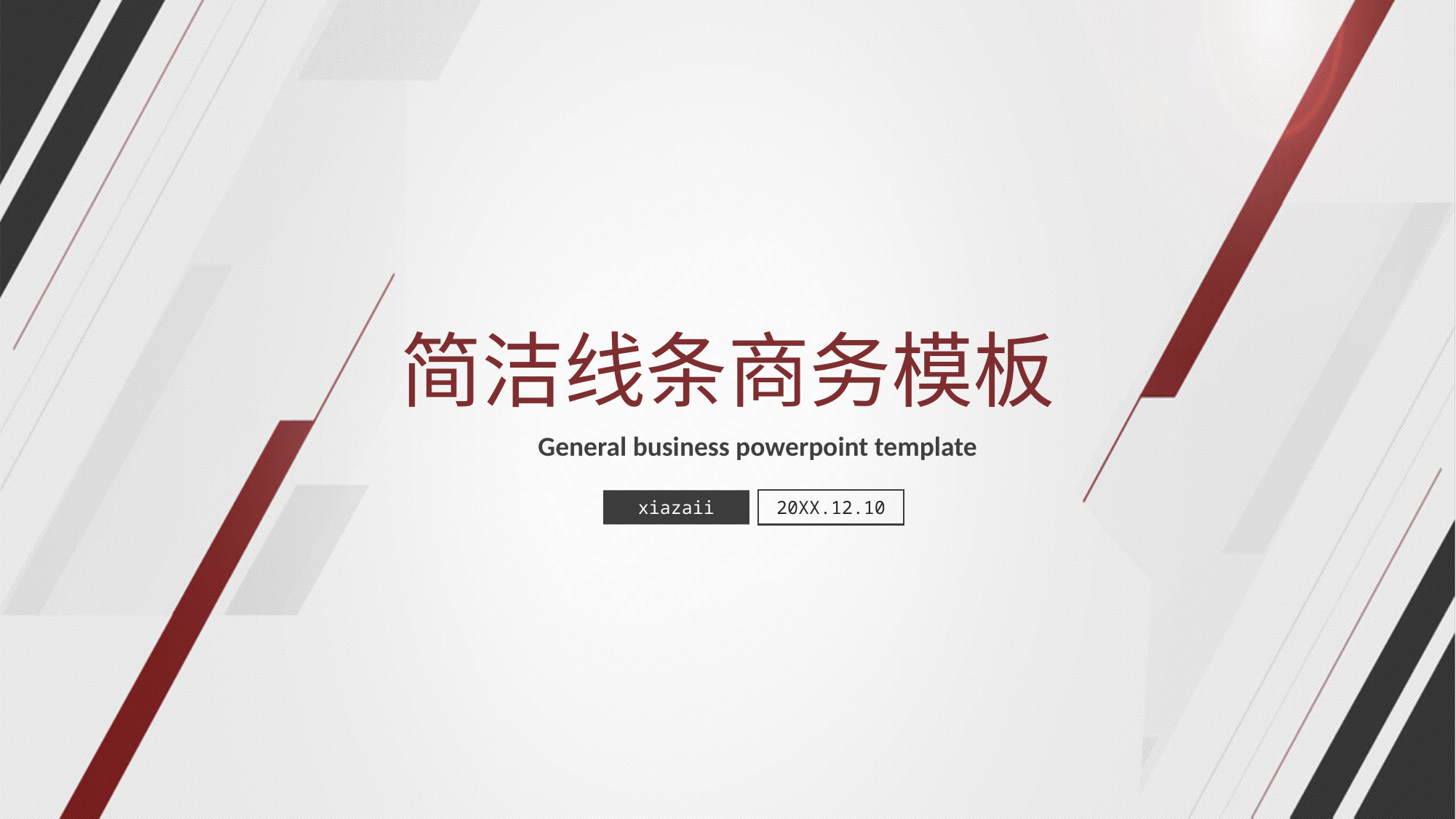

简洁线条商务模板
General business powerpoint template
xiazaii
20XX.12.10